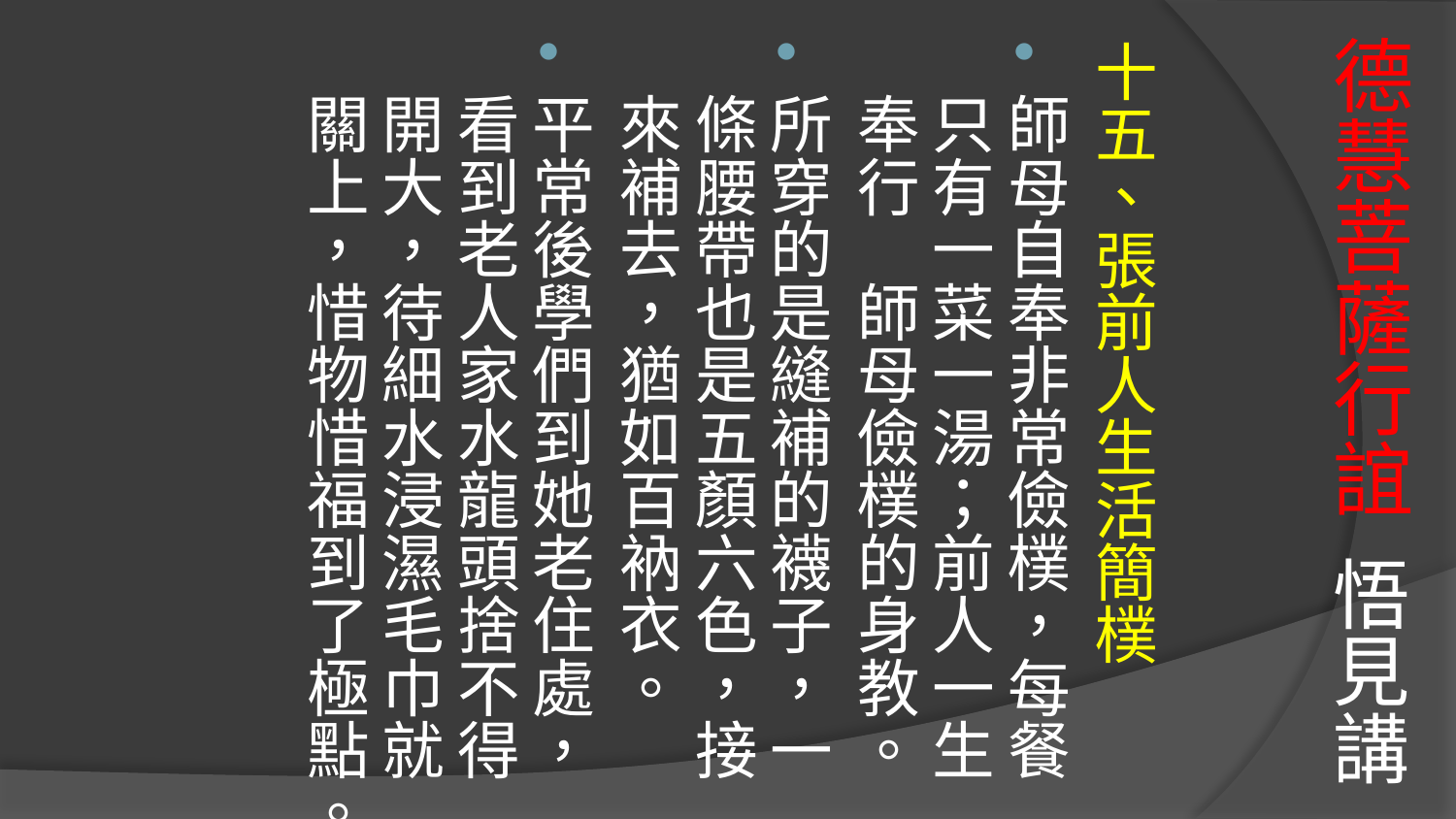

十五、張前人生活簡樸
師母自奉非常儉樸，每餐只有一菜一湯；前人一生奉行　師母儉樸的身教。
所穿的是縫補的襪子，一條腰帶也是五顏六色，接來補去，猶如百衲衣。
平常後學們到她老住處，看到老人家水龍頭捨不得開大，待細水浸濕毛巾就關上，惜物惜福到了極點。

# 德慧菩薩行誼  悟見講